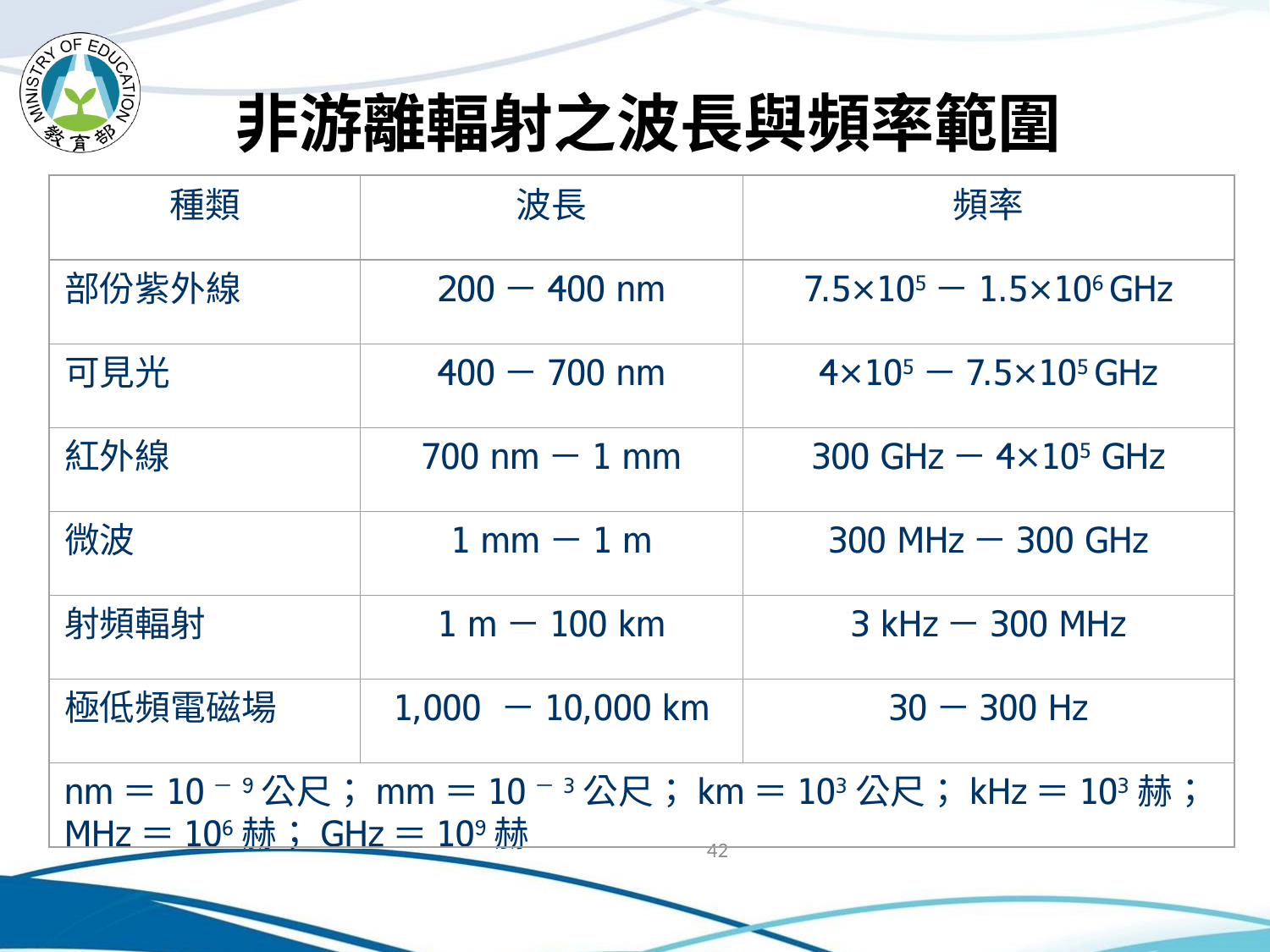

# 非游離輻射之波長與頻率範圍

種類

波長

頻率

部份紫外線

200－400 nm

7.5×105－1.5×106 GHz

可見光

400－700 nm

4×105－7.5×105 GHz

紅外線

700 nm－1 mm

300 GHz－4×105 GHz

微波

1 mm－1 m

300 MHz－300 GHz

射頻輻射

1 m－100 km

3 kHz－300 MHz

極低頻電磁場

1,000 －10,000 km

30－300 Hz

nm＝10－9公尺；mm＝10－3公尺；km＝103公尺；kHz＝103赫；MHz＝106赫；GHz＝109赫

42